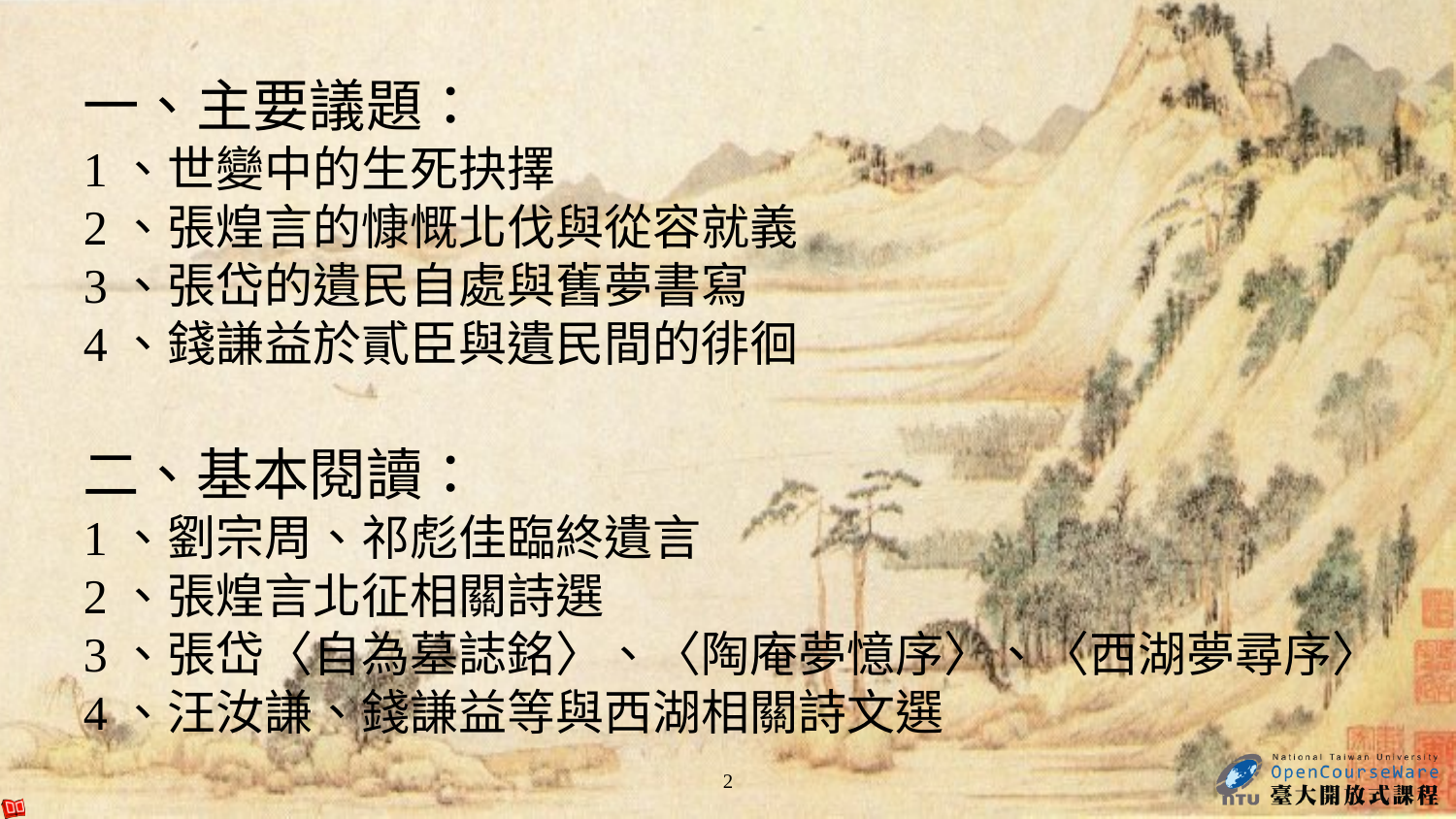

一、主要議題：
1、世變中的生死抉擇
2、張煌言的慷慨北伐與從容就義
3、張岱的遺民自處與舊夢書寫
4、錢謙益於貳臣與遺民間的徘徊

二、基本閱讀：
1、劉宗周、祁彪佳臨終遺言
2、張煌言北征相關詩選
3、張岱〈自為墓誌銘〉、〈陶庵夢憶序〉、〈西湖夢尋序〉
4、汪汝謙、錢謙益等與西湖相關詩文選

2